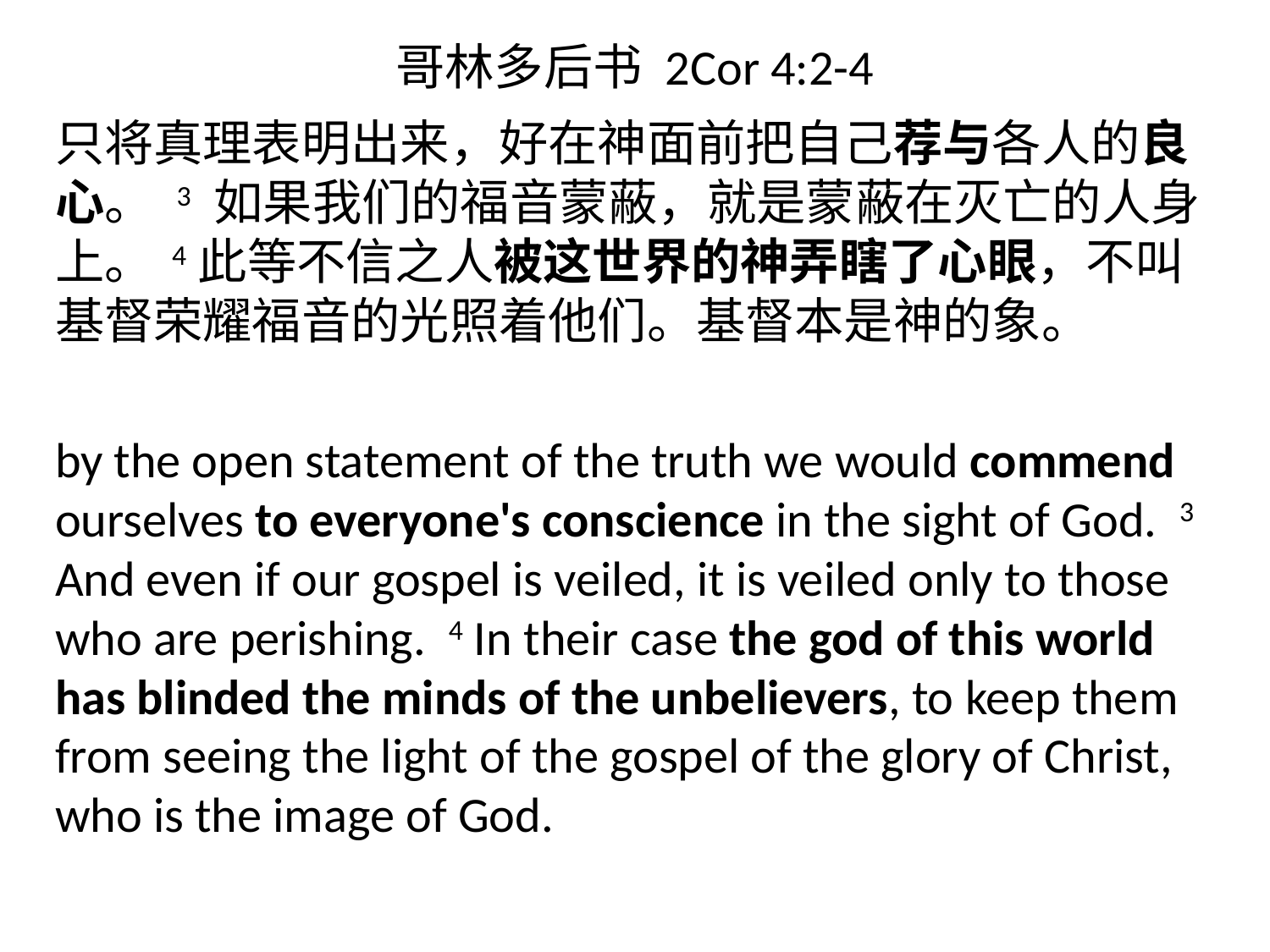

# 哥林多后书 2Cor 4:2-4
只将真理表明出来，好在神面前把自己荐与各人的良心。 3 如果我们的福音蒙蔽，就是蒙蔽在灭亡的人身上。 4此等不信之人被这世界的神弄瞎了心眼，不叫基督荣耀福音的光照着他们。基督本是神的象。

by the open statement of the truth we would commend ourselves to everyone's conscience in the sight of God.  3 And even if our gospel is veiled, it is veiled only to those who are perishing.  4 In their case the god of this world has blinded the minds of the unbelievers, to keep them from seeing the light of the gospel of the glory of Christ, who is the image of God.